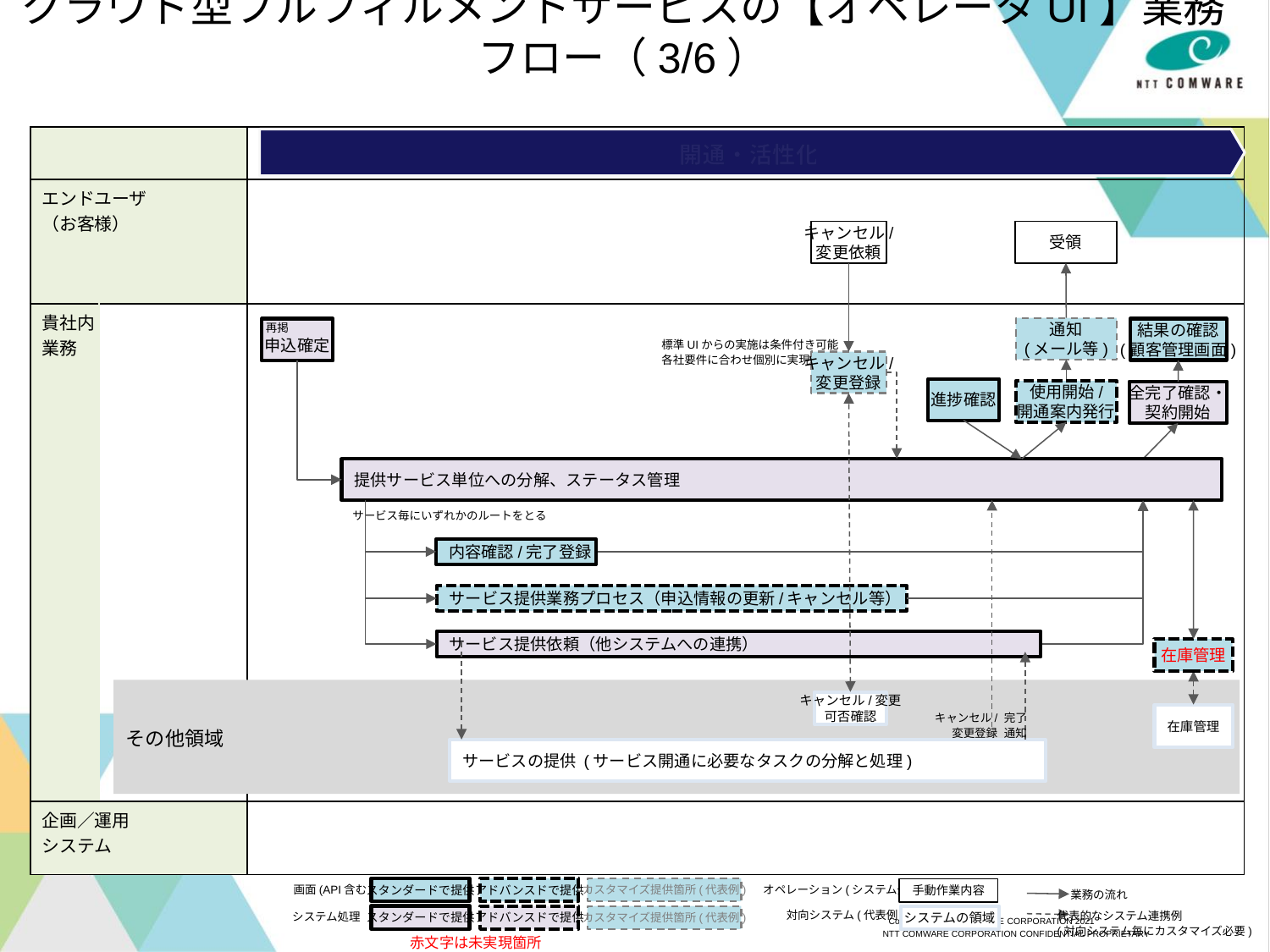

# クラウド型フルフィルメントサービスの【オペレータUI】業務フロー（3/6）

|  |  |  |
| --- | --- | --- |
| エンドユーザ （お客様） |  |  |
| 貴社内業務 |  |  |
| 企画／運用 システム |  |  |
開通・活性化
キャンセル/
変更依頼
受領
再掲
通知
(メール等)
結果の確認
(顧客管理画面)
申込確定
標準UIからの実施は条件付き可能
各社要件に合わせ個別に実現
キャンセル/
変更登録
進捗確認
使用開始/
開通案内発行
全完了確認・
契約開始

提供サービス単位への分解、ステータス管理
サービス毎にいずれかのルートをとる
内容確認/完了登録
サービス提供業務プロセス（申込情報の更新/キャンセル等）
サービス提供依頼（他システムへの連携）
在庫管理
その他領域
キャンセル/変更
可否確認
在庫管理
キャンセル/
変更登録
完了
通知
サービスの提供 (サービス開通に必要なタスクの分解と処理)
画面(API含む)
スタンダードで提供
カスタマイズ提供箇所(代表例)
アドバンスドで提供
オペレーション(システム外)
手動作業内容
業務の流れ
代表的なシステム連携例
(対向システム毎にカスタマイズ必要)
対向システム(代表例)
システム処理
スタンダードで提供
カスタマイズ提供箇所(代表例)
アドバンスドで提供
システムの領域
赤文字は未実現箇所